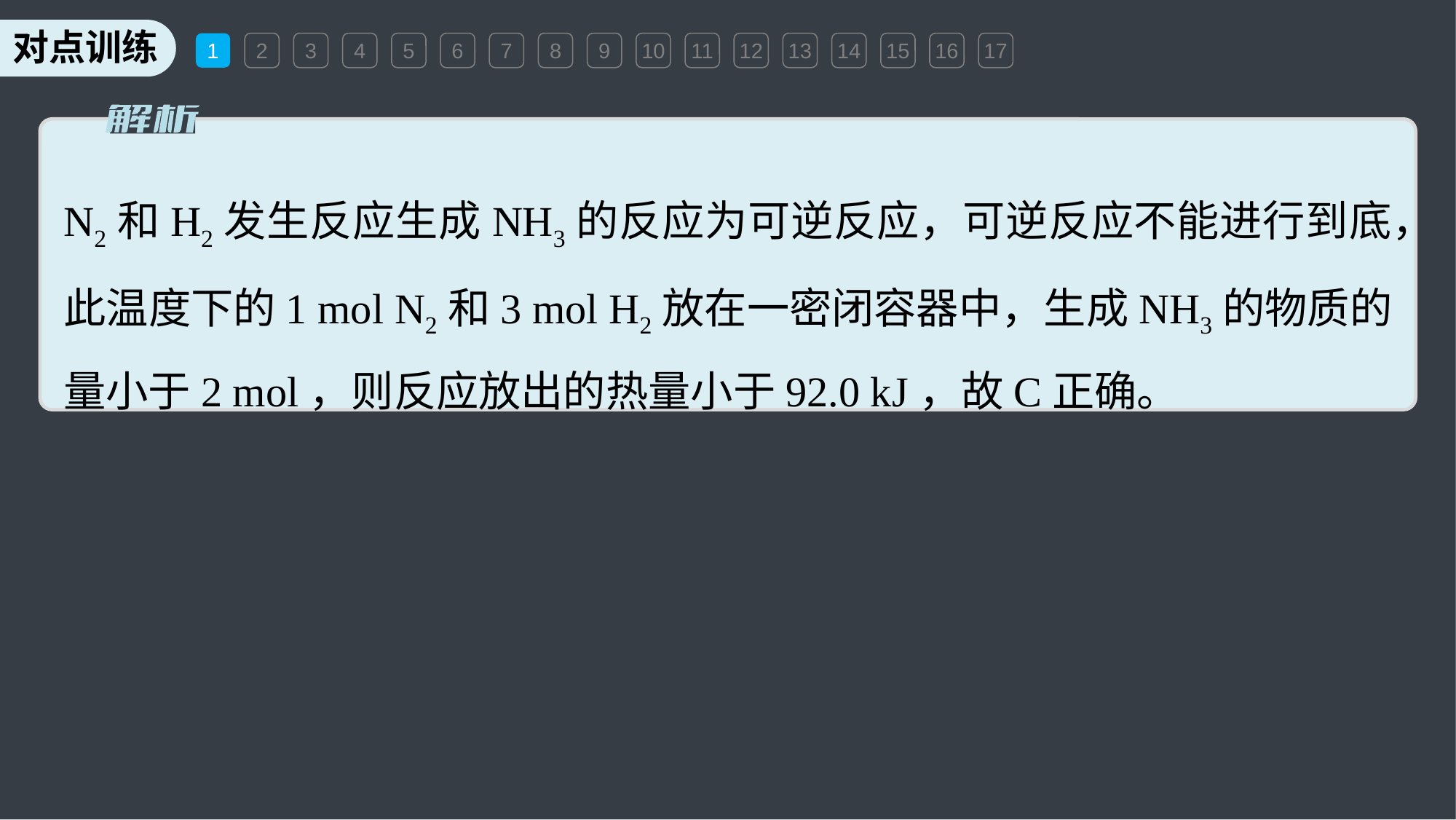

1
2
3
4
5
6
7
8
9
10
11
12
13
14
15
16
17

N2和H2发生反应生成NH3的反应为可逆反应，可逆反应不能进行到底，此温度下的1 mol N2和3 mol H2放在一密闭容器中，生成NH3的物质的量小于2 mol，则反应放出的热量小于92.0 kJ，故C正确。